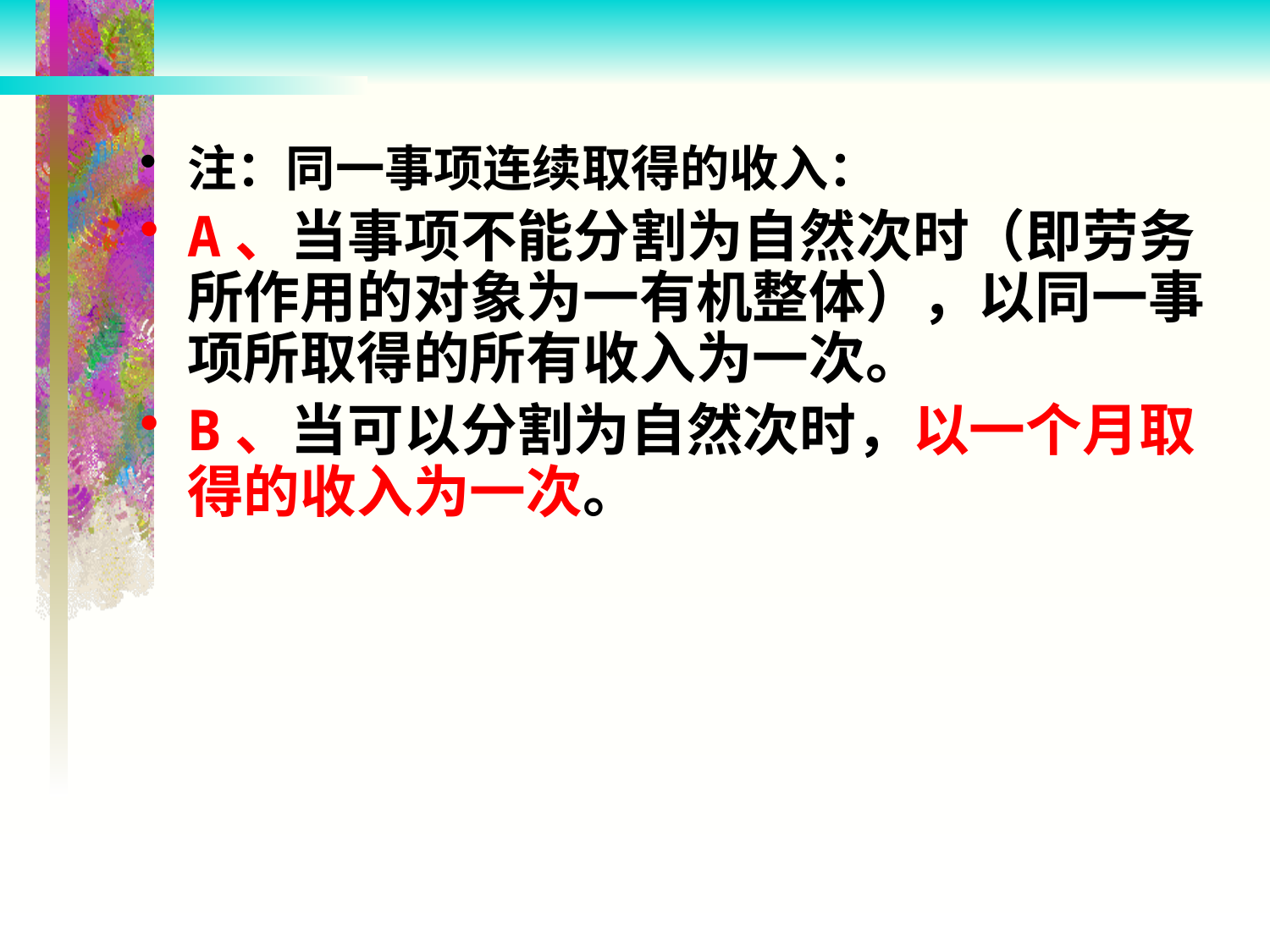

注：同一事项连续取得的收入：
A、当事项不能分割为自然次时（即劳务所作用的对象为一有机整体），以同一事项所取得的所有收入为一次。
B、当可以分割为自然次时，以一个月取得的收入为一次。